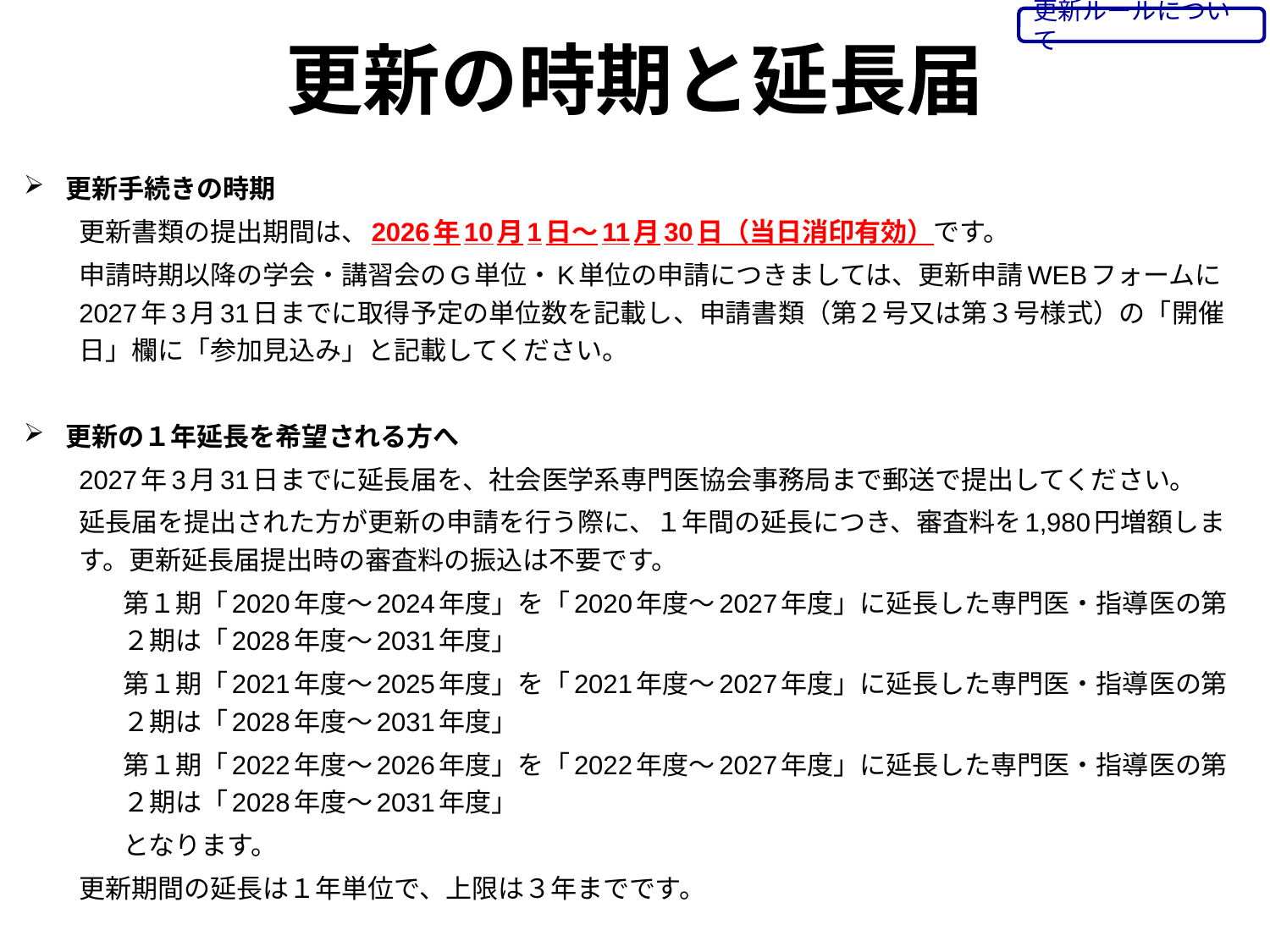

更新ルールについて
# 更新の時期と延長届
更新手続きの時期
更新書類の提出期間は、2026年10月1日～11月30日（当日消印有効）です。
申請時期以降の学会・講習会のG単位・K単位の申請につきましては、更新申請WEBフォームに2027年3月31日までに取得予定の単位数を記載し、申請書類（第２号又は第３号様式）の「開催日」欄に「参加見込み」と記載してください。

更新の１年延長を希望される方へ
2027年3月31日までに延長届を、社会医学系専門医協会事務局まで郵送で提出してください。
延長届を提出された方が更新の申請を行う際に、１年間の延長につき、審査料を1,980円増額します。更新延長届提出時の審査料の振込は不要です。
第１期「2020年度～2024年度」を「2020年度～2027年度」に延長した専門医・指導医の第２期は「2028年度～2031年度」
第１期「2021年度～2025年度」を「2021年度～2027年度」に延長した専門医・指導医の第２期は「2028年度～2031年度」
第１期「2022年度～2026年度」を「2022年度～2027年度」に延長した専門医・指導医の第２期は「2028年度～2031年度」
となります。
更新期間の延長は１年単位で、上限は３年までです。